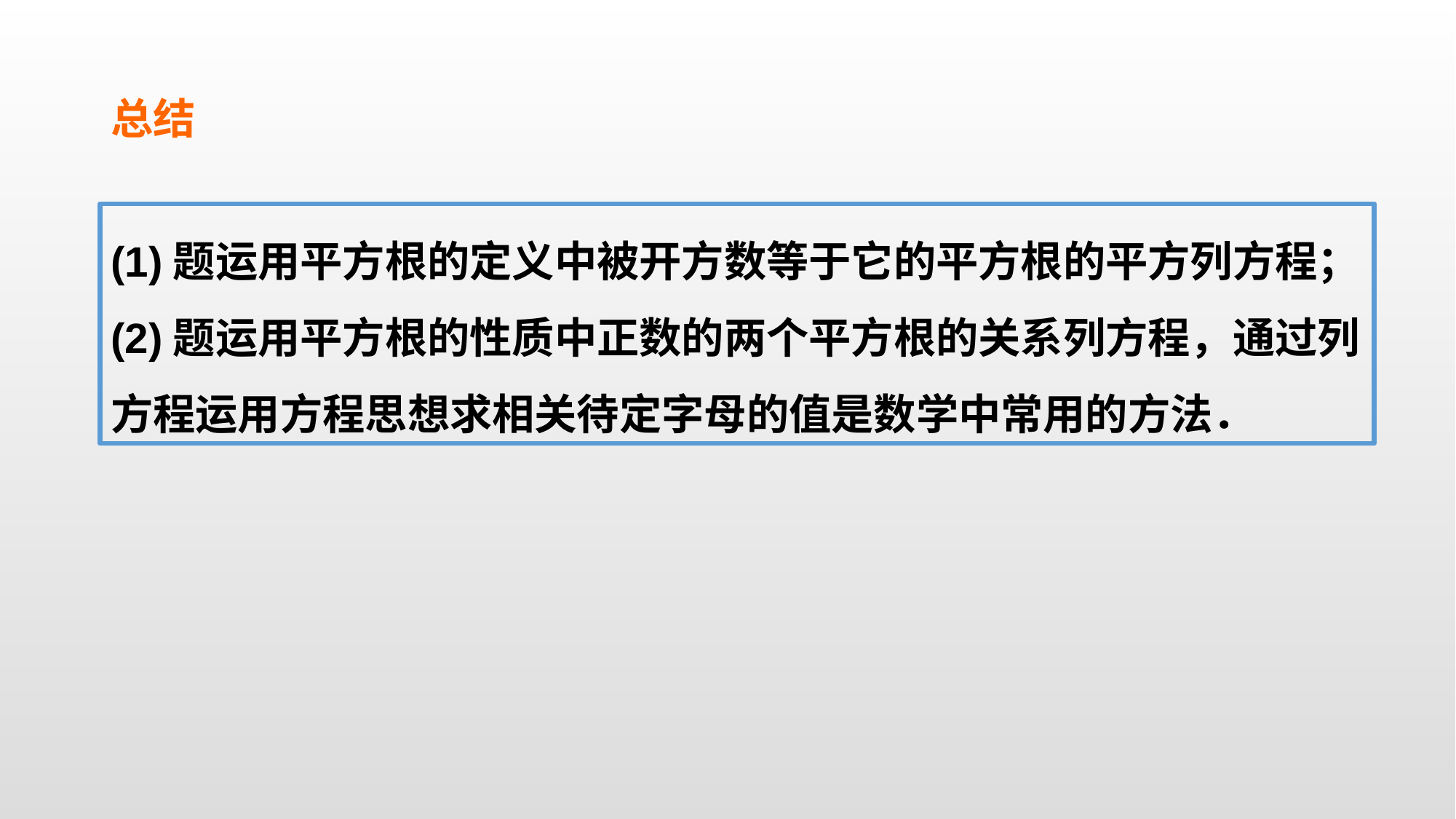

总结
(1)题运用平方根的定义中被开方数等于它的平方根的平方列方程；
(2)题运用平方根的性质中正数的两个平方根的关系列方程，通过列方程运用方程思想求相关待定字母的值是数学中常用的方法．